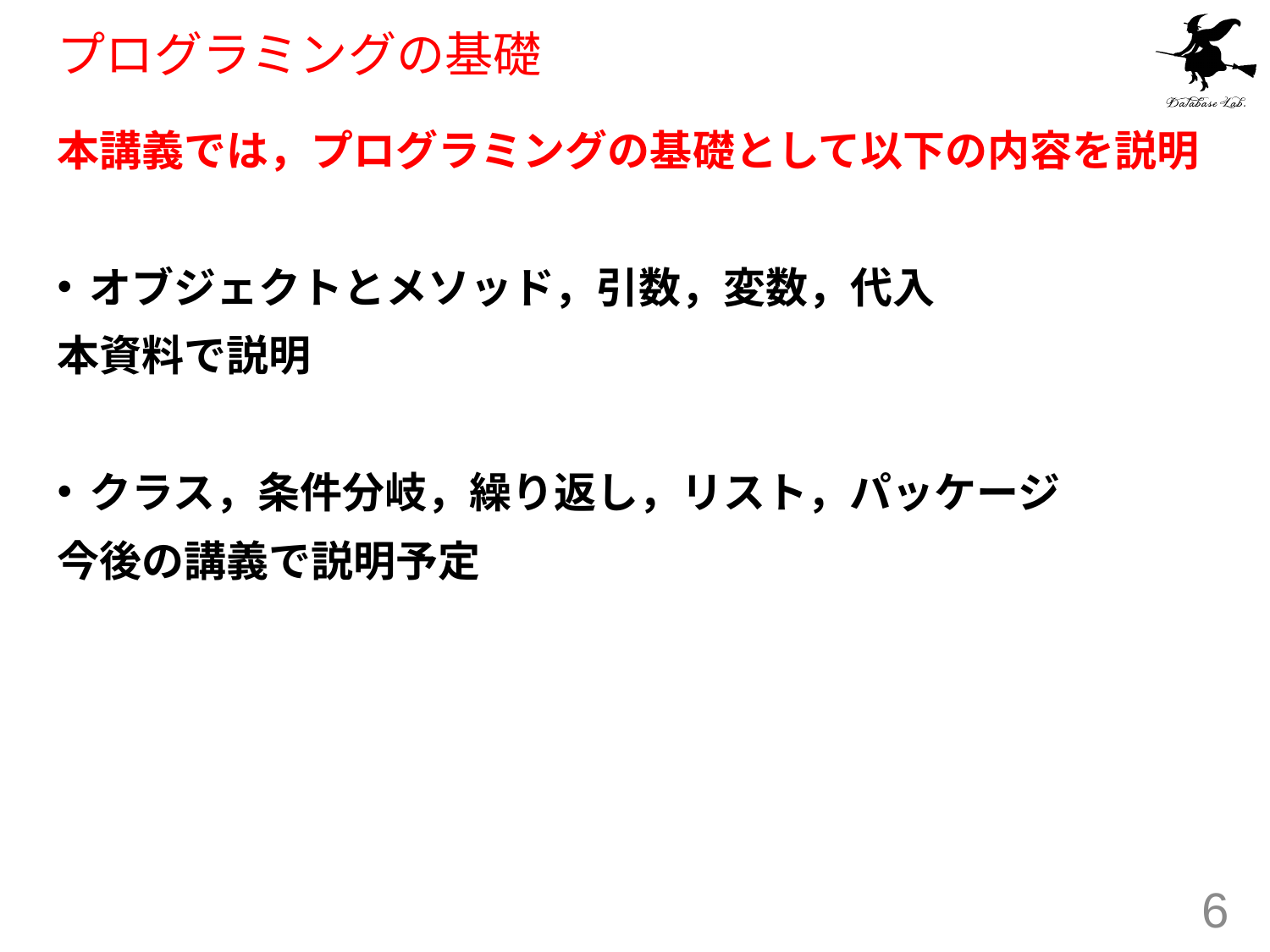

# プログラミングの基礎
本講義では，プログラミングの基礎として以下の内容を説明

オブジェクトとメソッド，引数，変数，代入
本資料で説明

クラス，条件分岐，繰り返し，リスト，パッケージ
今後の講義で説明予定

6